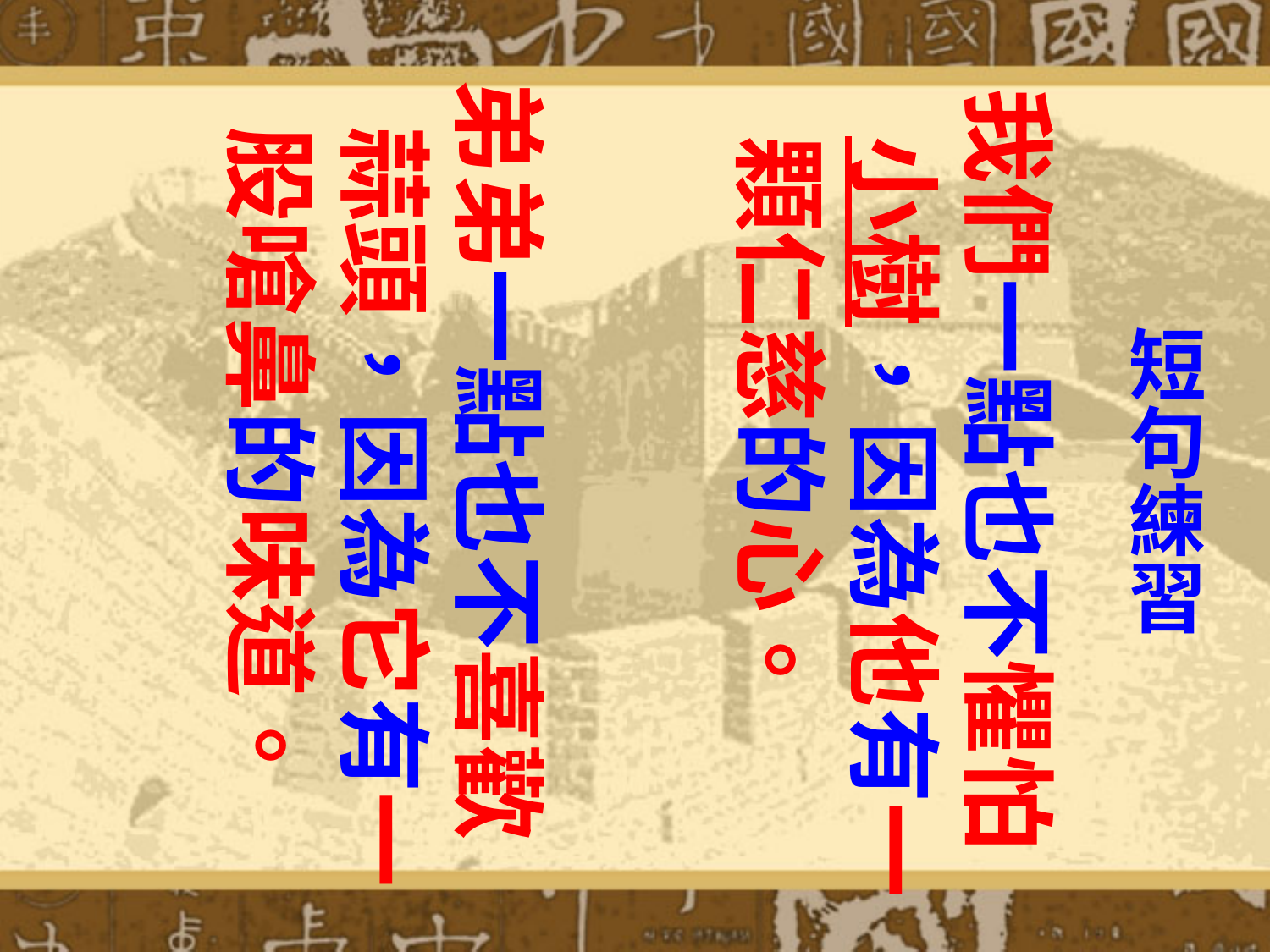

弟弟一點也不喜歡蒜頭，因為它有一股嗆鼻的味道。
我們一點也不懼怕小樹，因為他有一顆仁慈的心。
# 短句練習